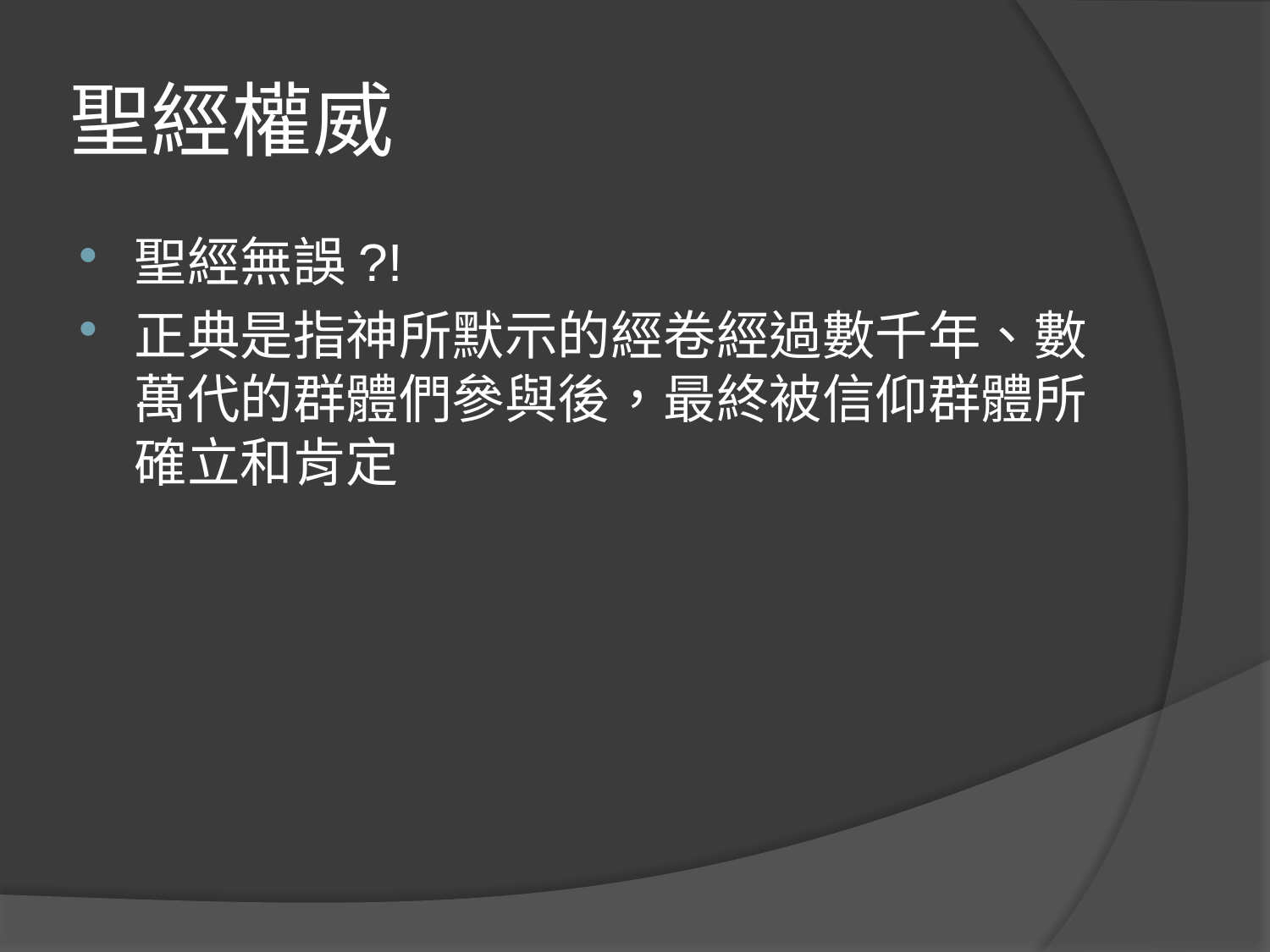

# 聖經權威
聖經無誤?!
正典是指神所默示的經卷經過數千年、數萬代的群體們參與後，最終被信仰群體所確立和肯定